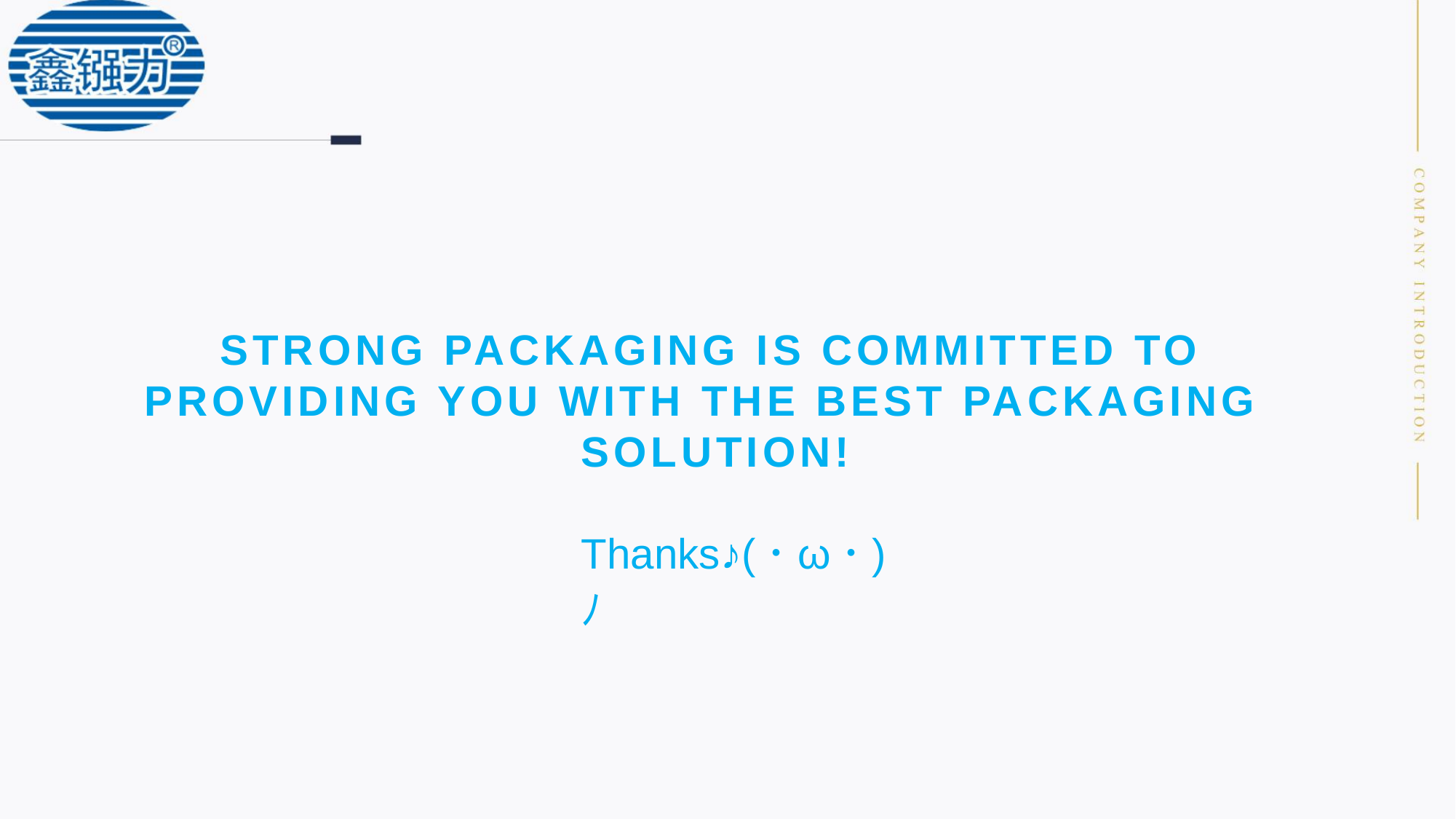

STRONG PACKAGING IS COMMITTED TO
PROVIDING YOU WITH THE BEST PACKAGING
SOLUTION!
Thanks♪(･ω･)ﾉ